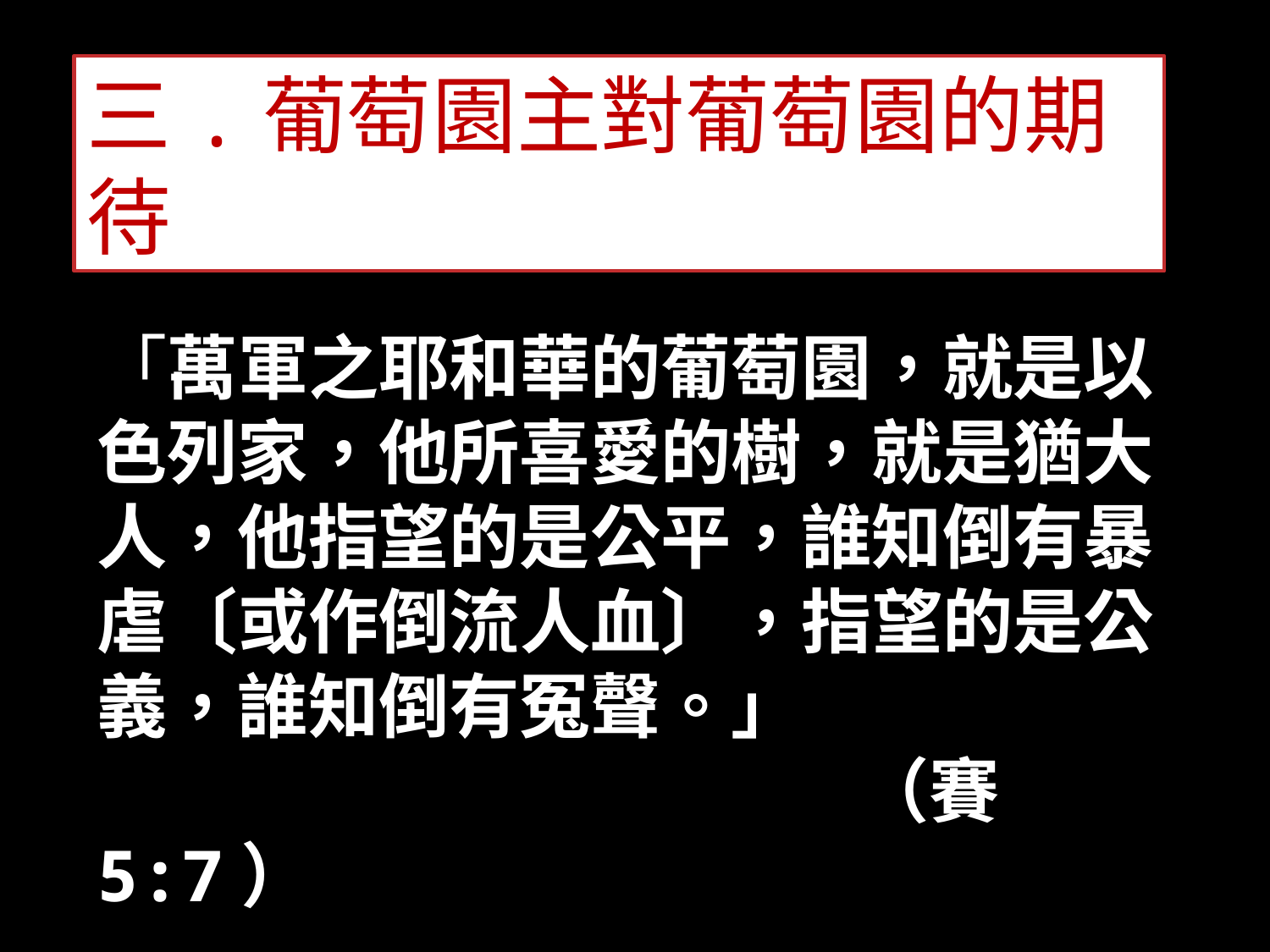

三.葡萄園主對葡萄園的期待
「萬軍之耶和華的葡萄園，就是以色列家，他所喜愛的樹，就是猶大人，他指望的是公平，誰知倒有暴虐〔或作倒流人血〕，指望的是公義，誰知倒有冤聲。」
						（賽5:7）